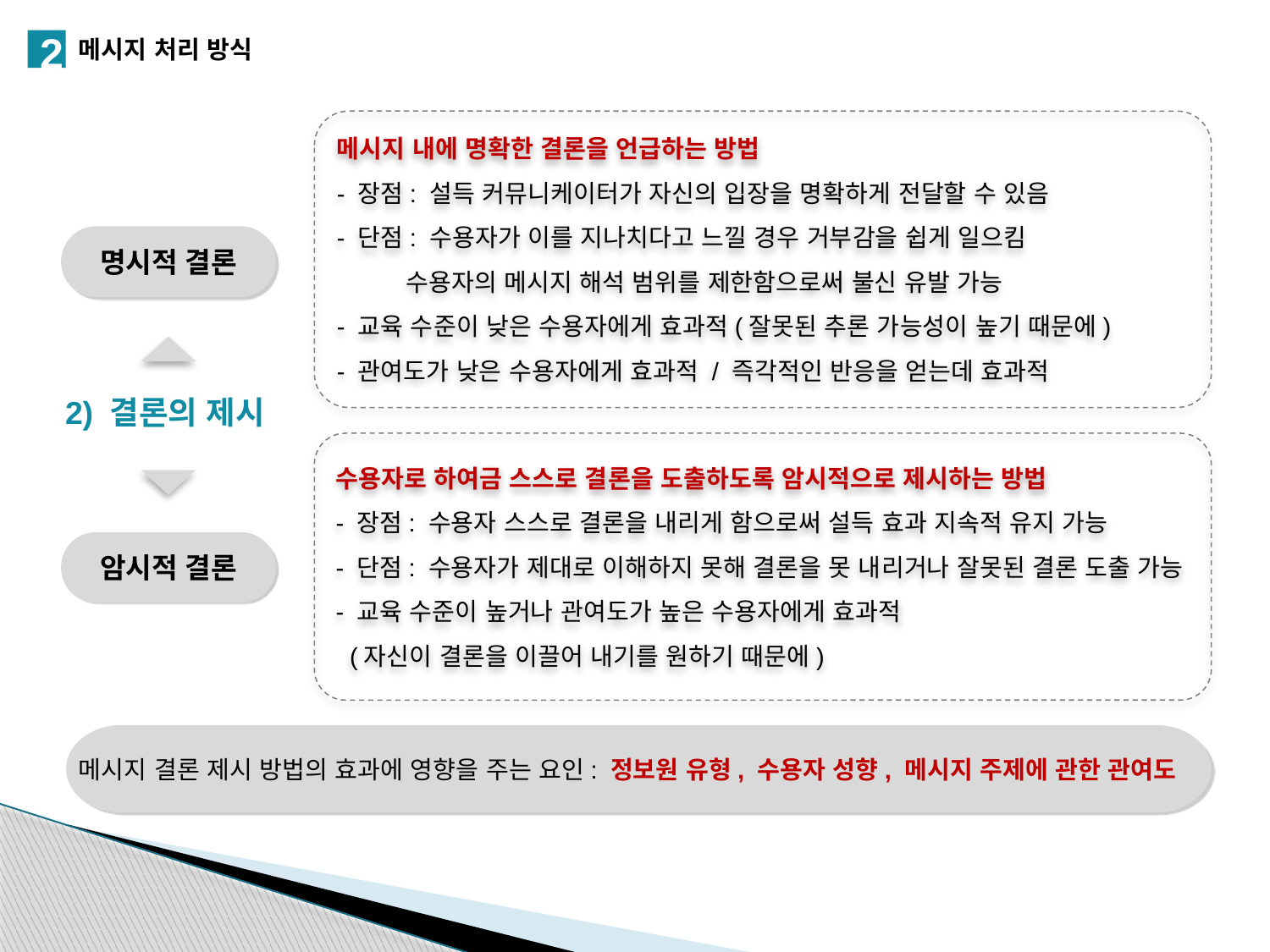

2
메시지 처리 방식

메시지 내에 명확한 결론을 언급하는 방법
- 장점: 설득 커뮤니케이터가 자신의 입장을 명확하게 전달할 수 있음
- 단점: 수용자가 이를 지나치다고 느낄 경우 거부감을 쉽게 일으킴
         수용자의 메시지 해석 범위를 제한함으로써 불신 유발 가능
- 교육 수준이 낮은 수용자에게 효과적(잘못된 추론 가능성이 높기 때문에)
- 관여도가 낮은 수용자에게 효과적 / 즉각적인 반응을 얻는데 효과적
명시적 결론

2) 결론의 제시
수용자로 하여금 스스로 결론을 도출하도록 암시적으로 제시하는 방법
- 장점: 수용자 스스로 결론을 내리게 함으로써 설득 효과 지속적 유지 가능
- 단점: 수용자가 제대로 이해하지 못해 결론을 못 내리거나 잘못된 결론 도출 가능
- 교육 수준이 높거나 관여도가 높은 수용자에게 효과적
  (자신이 결론을 이끌어 내기를 원하기 때문에)

암시적 결론
메시지 결론 제시 방법의 효과에 영향을 주는 요인: 정보원 유형, 수용자 성향, 메시지 주제에 관한 관여도